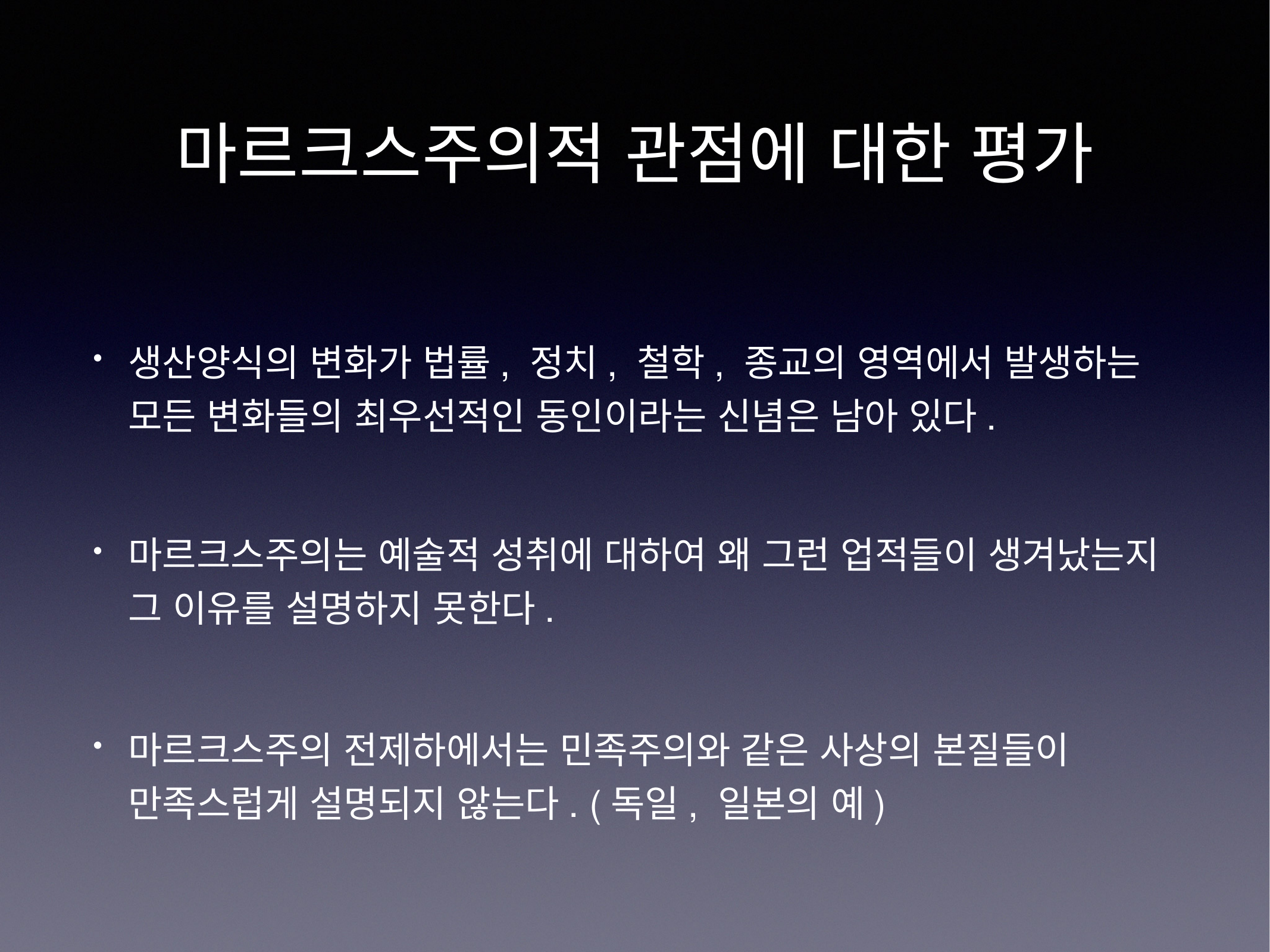

# 마르크스주의적 관점에 대한 평가
생산양식의 변화가 법률, 정치, 철학, 종교의 영역에서 발생하는 모든 변화들의 최우선적인 동인이라는 신념은 남아 있다.
마르크스주의는 예술적 성취에 대하여 왜 그런 업적들이 생겨났는지 그 이유를 설명하지 못한다.
마르크스주의 전제하에서는 민족주의와 같은 사상의 본질들이 만족스럽게 설명되지 않는다. (독일, 일본의 예)